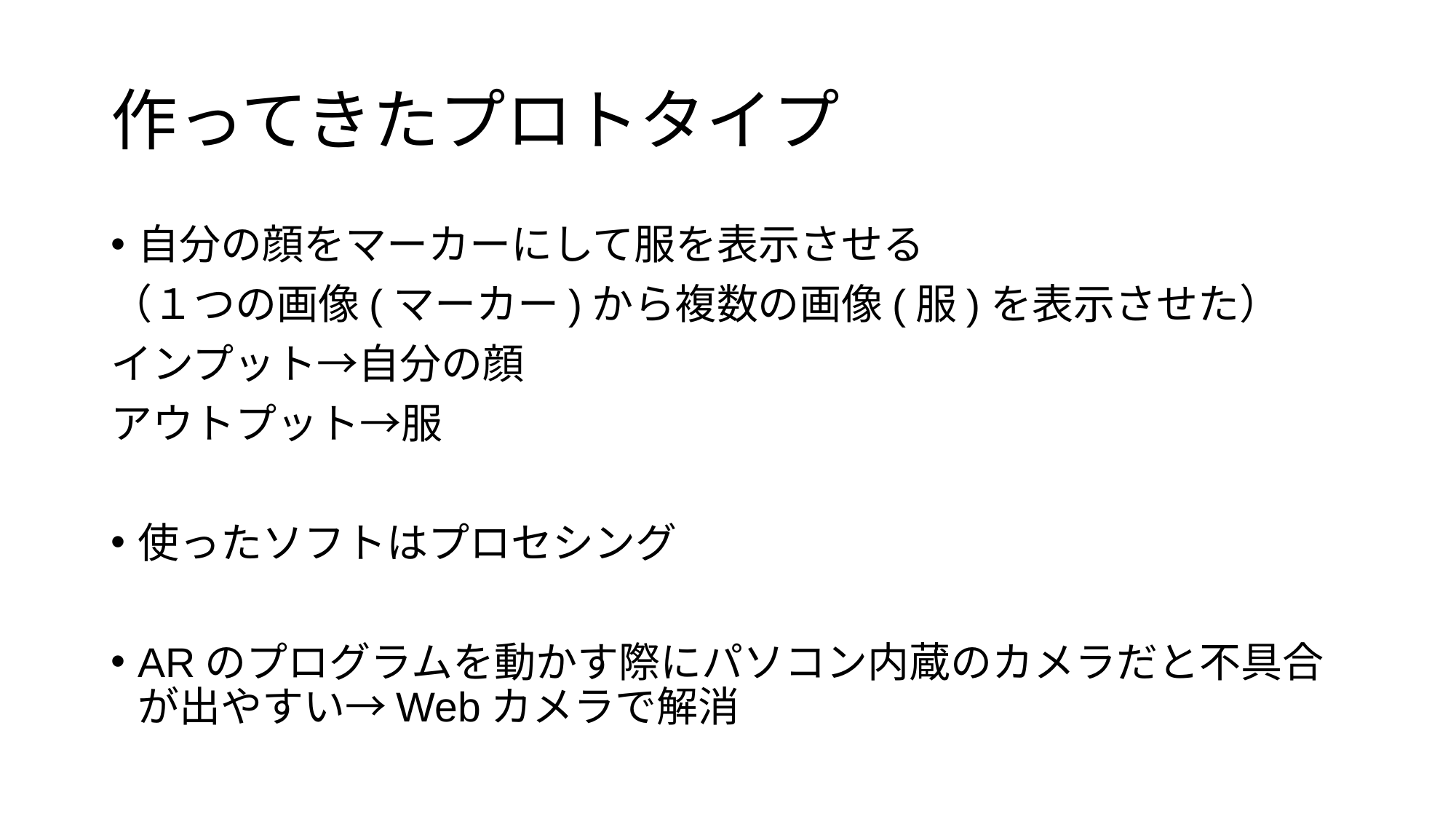

# 作ってきたプロトタイプ
自分の顔をマーカーにして服を表示させる
（１つの画像(マーカー)から複数の画像(服)を表示させた）
インプット→自分の顔
アウトプット→服

使ったソフトはプロセシング

ARのプログラムを動かす際にパソコン内蔵のカメラだと不具合が出やすい→Webカメラで解消